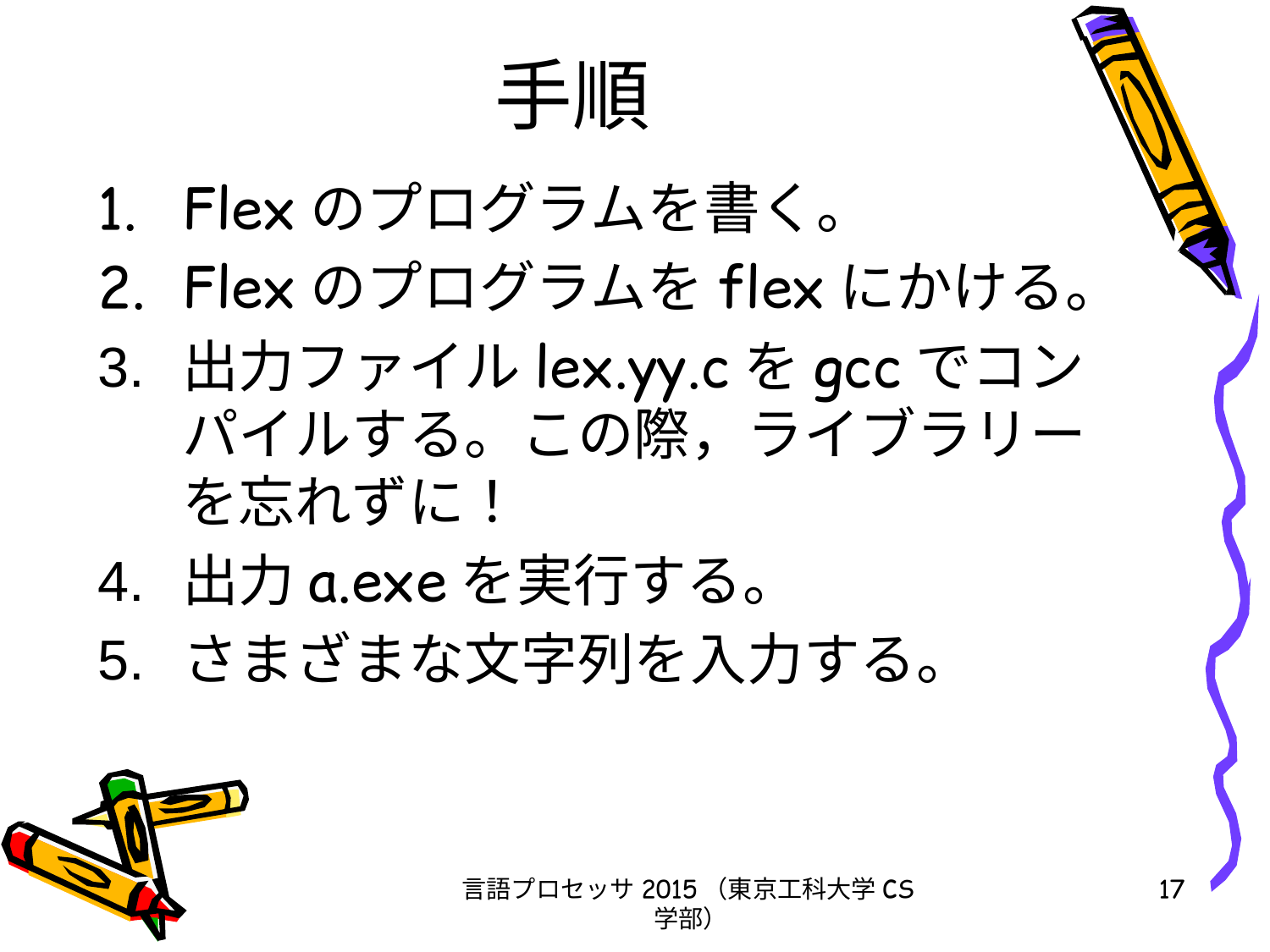

# 手順
Flexのプログラムを書く。
Flexのプログラムをflexにかける。
出力ファイルlex.yy.cをgccでコンパイルする。この際，ライブラリーを忘れずに！
出力a.exeを実行する。
さまざまな文字列を入力する。

言語プロセッサ2015（東京工科大学CS学部）
17